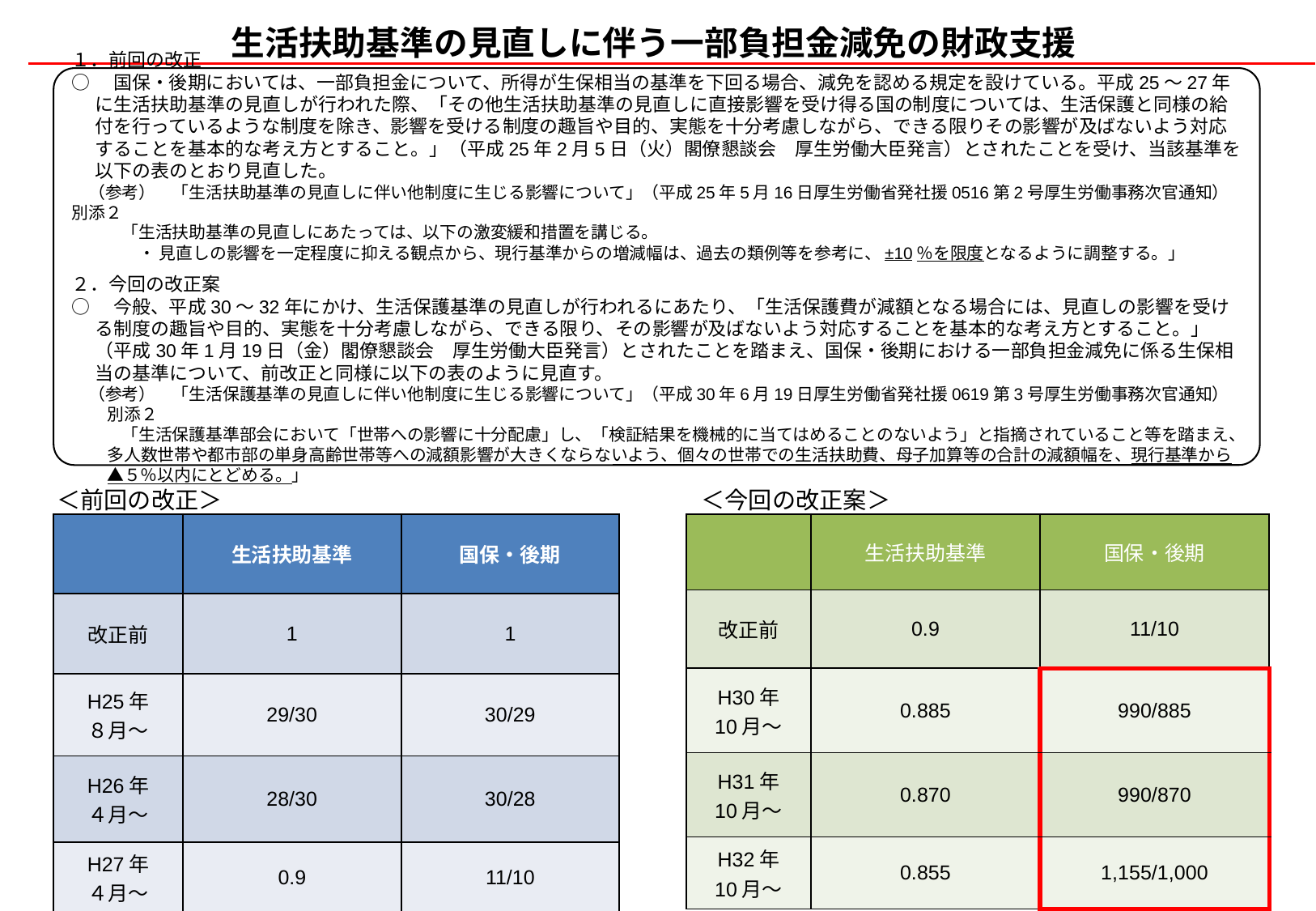

# 生活扶助基準の見直しに伴う一部負担金減免の財政支援
１．前回の改正
○　国保・後期においては、一部負担金について、所得が生保相当の基準を下回る場合、減免を認める規定を設けている。平成25～27年に生活扶助基準の見直しが行われた際、「その他生活扶助基準の見直しに直接影響を受け得る国の制度については、生活保護と同様の給付を行っているような制度を除き、影響を受ける制度の趣旨や目的、実態を十分考慮しながら、できる限りその影響が及ばないよう対応することを基本的な考え方とすること。」（平成25年2月5日（火）閣僚懇談会　厚生労働大臣発言）とされたことを受け、当該基準を以下の表のとおり見直した。
　（参考）　「生活扶助基準の見直しに伴い他制度に生じる影響について」（平成25年5月16日厚生労働省発社援0516第2号厚生労働事務次官通知）別添２
　　　「生活扶助基準の見直しにあたっては、以下の激変緩和措置を講じる。
　　　　・ 見直しの影響を一定程度に抑える観点から、現行基準からの増減幅は、過去の類例等を参考に、±10％を限度となるように調整する。」

２．今回の改正案
○　今般、平成30～32年にかけ、生活保護基準の見直しが行われるにあたり、「生活保護費が減額となる場合には、見直しの影響を受ける制度の趣旨や目的、実態を十分考慮しながら、できる限り、その影響が及ばないよう対応することを基本的な考え方とすること。」（平成30年1月19日（金）閣僚懇談会　厚生労働大臣発言）とされたことを踏まえ、国保・後期における一部負担金減免に係る生保相当の基準について、前改正と同様に以下の表のように見直す。
　（参考）　「生活保護基準の見直しに伴い他制度に生じる影響について」（平成30年6月19日厚生労働省発社援0619第3号厚生労働事務次官通知）別添２
　　　「生活保護基準部会において「世帯への影響に十分配慮」し、「検証結果を機械的に当てはめることのないよう」と指摘されていること等を踏まえ、多人数世帯や都市部の単身高齢世帯等への減額影響が大きくならないよう、個々の世帯での生活扶助費、母子加算等の合計の減額幅を、現行基準から▲５％以内にとどめる。」
＜前回の改正＞　　　　　　　　　　　　　　　　　 　　　＜今回の改正案＞
|  | 生活扶助基準 | 国保・後期 |
| --- | --- | --- |
| 改正前 | 1 | 1 |
| H25年 ８月～ | 29/30 | 30/29 |
| H26年 ４月～ | 28/30 | 30/28 |
| H27年 ４月～ | 0.9 | 11/10 |
|  | 生活扶助基準 | 国保・後期 |
| --- | --- | --- |
| 改正前 | 0.9 | 11/10 |
| H30年 10月～ | 0.885 | 990/885 |
| H31年 10月～ | 0.870 | 990/870 |
| H32年 10月～ | 0.855 | 1,155/1,000 |